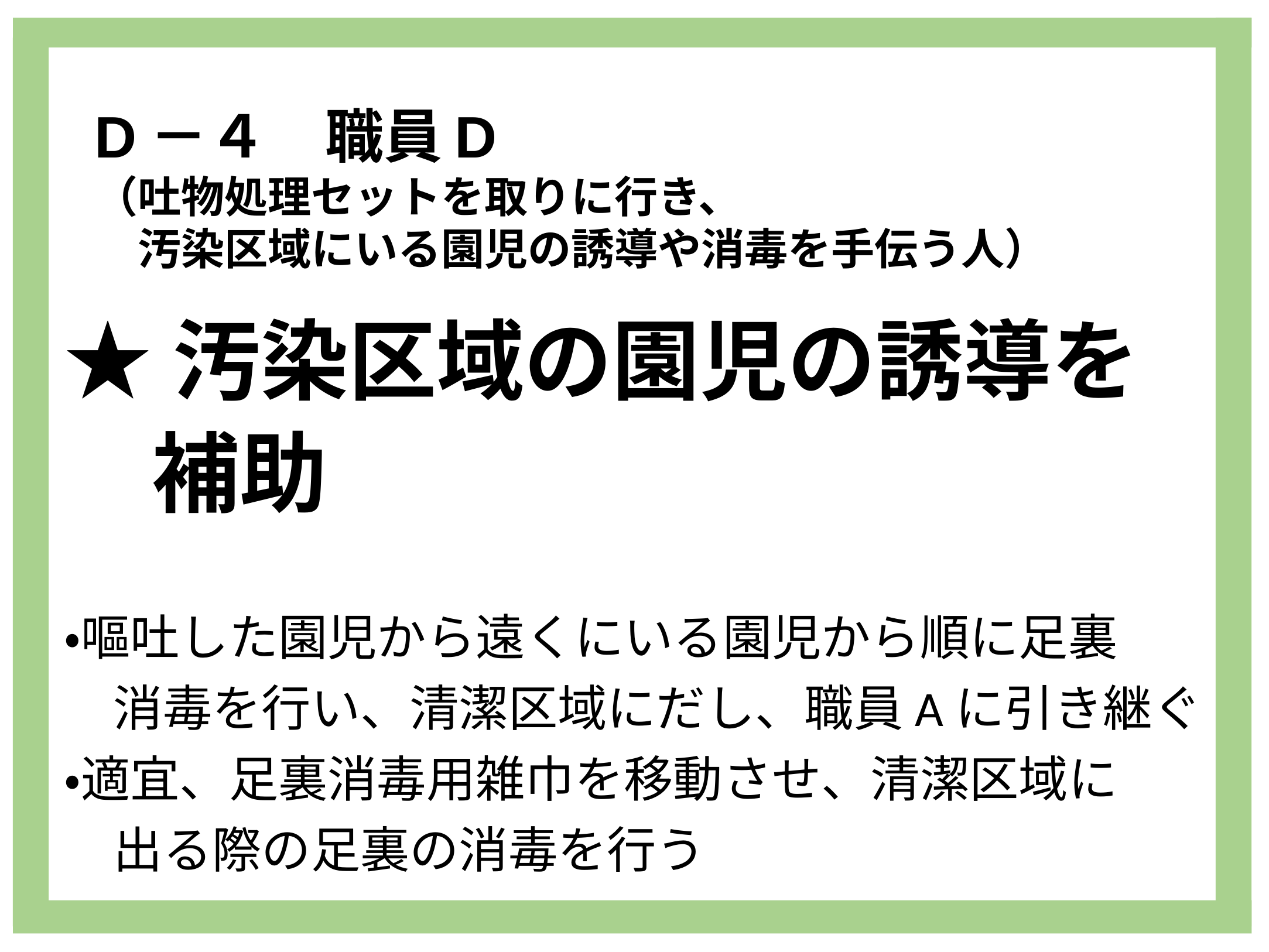

# D－４　職員D （吐物処理セットを取りに行き、 　汚染区域にいる園児の誘導や消毒を手伝う人）
★汚染区域の園児の誘導を
　補助

・嘔吐した園児から遠くにいる園児から順に足裏
　消毒を行い、清潔区域にだし、職員Aに引き継ぐ
・適宜、足裏消毒用雑巾を移動させ、清潔区域に
　出る際の足裏の消毒を行う